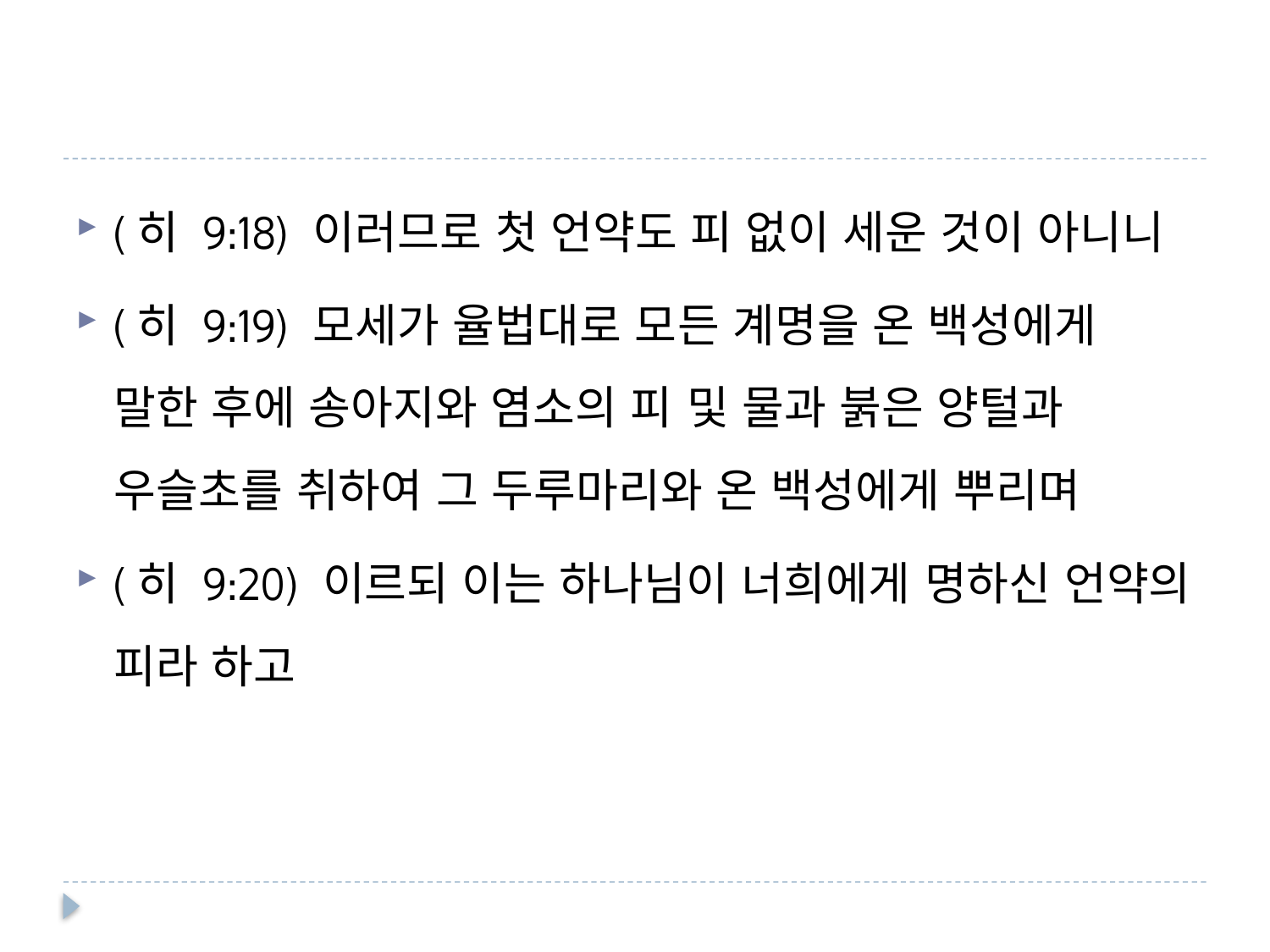

#
(히 9:18) 이러므로 첫 언약도 피 없이 세운 것이 아니니
(히 9:19) 모세가 율법대로 모든 계명을 온 백성에게 말한 후에 송아지와 염소의 피 및 물과 붉은 양털과 우슬초를 취하여 그 두루마리와 온 백성에게 뿌리며
(히 9:20) 이르되 이는 하나님이 너희에게 명하신 언약의 피라 하고